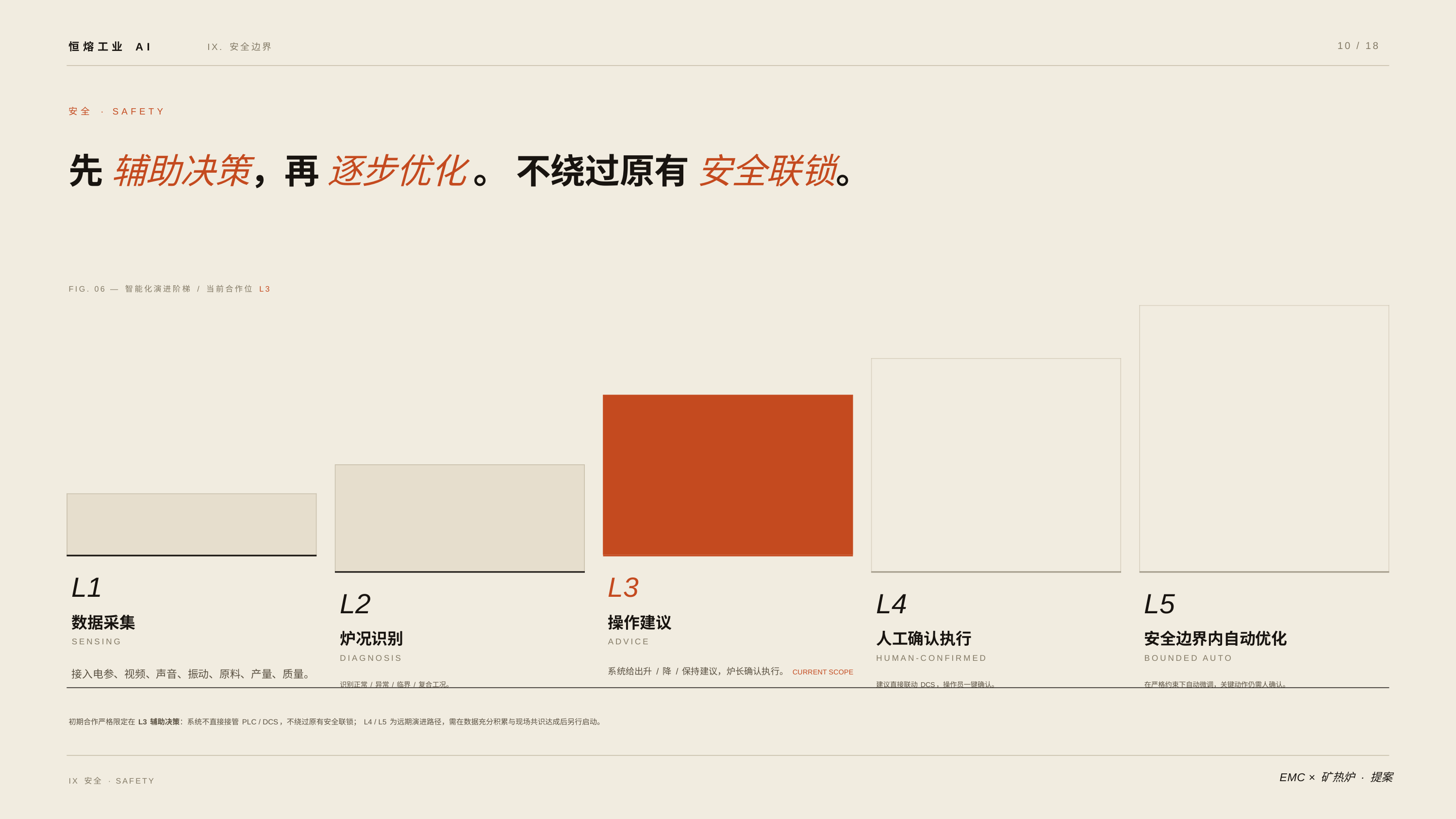

恒熔工业 AI
IX. 安全边界
10 / 18

安全 · SAFETY
先 辅助决策，再 逐步优化 。 不绕过原有 安全联锁。
FIG. 06 — 智能化演进阶梯 / 当前合作位 L3

L1
L3

L2
L4
L5
数据采集
操作建议
炉况识别
人工确认执行
安全边界内自动优化
SENSING
ADVICE
DIAGNOSIS
HUMAN-CONFIRMED
BOUNDED AUTO
接入电参、视频、声音、振动、原料、产量、质量。
系统给出升 / 降 / 保持建议，炉长确认执行。 CURRENT SCOPE
识别正常 / 异常 / 临界 / 复合工况。
建议直接联动 DCS，操作员一键确认。
在严格约束下自动微调，关键动作仍需人确认。

初期合作严格限定在 L3 辅助决策：系统不直接接管 PLC / DCS，不绕过原有安全联锁； L4 / L5 为远期演进路径，需在数据充分积累与现场共识达成后另行启动。

EMC × 矿热炉 · 提案
IX 安全 · SAFETY